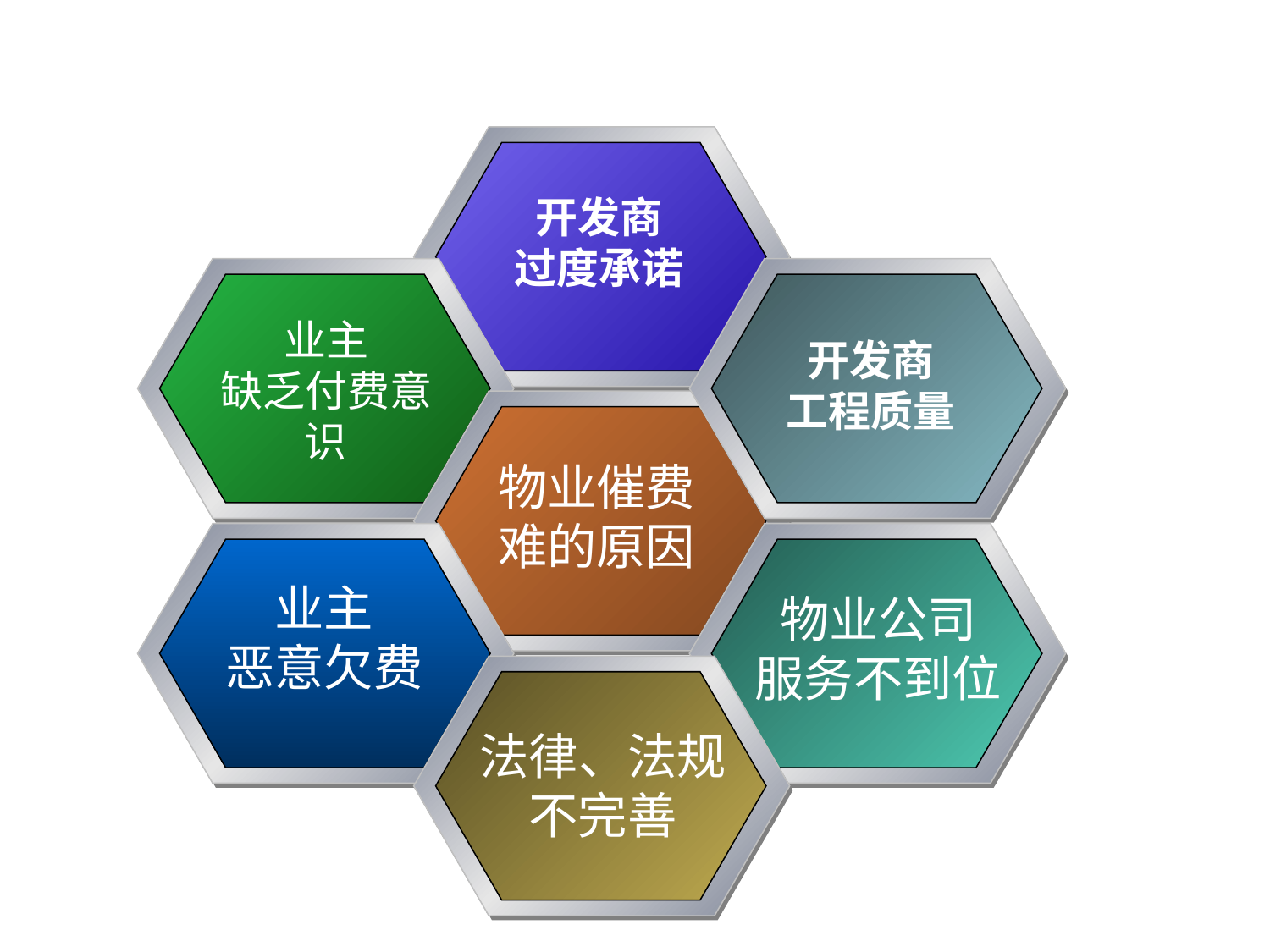

开发商
过度承诺

业主
缺乏付费意识

开发商
工程质量

物业催费难的原因

业主
恶意欠费

物业公司
服务不到位

法律、法规
不完善